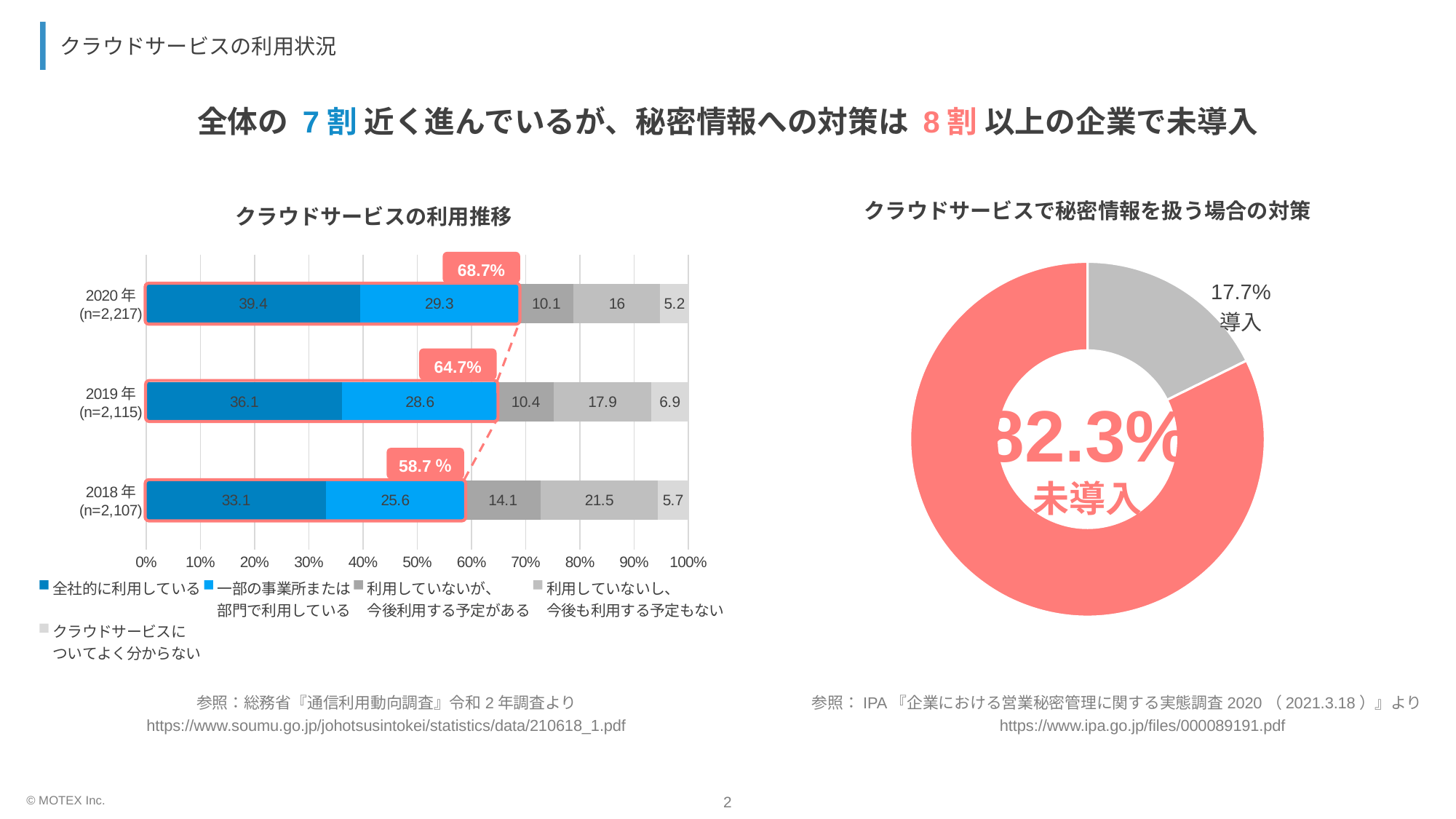

クラウドサービスの利用状況
全体の 7割 近く進んでいるが、秘密情報への対策は 8割 以上の企業で未導入
クラウドサービスで秘密情報を扱う場合の対策

### Chart

| Category | 割合 |
|---|---|
| 実施している | 0.177 |
| 実施していない | 0.823 |
17.7%
導入
82.3%
未導入
クラウドサービスの利用推移

### Chart

| Category | 全社的に利用している | 一部の事業所または
部門で利用している | 利用していないが、
今後利用する予定がある | 利用していないし、
今後も利用する予定もない | クラウドサービスに
ついてよく分からない |
|---|---|---|---|---|---|
| 2018年
(n=2,107) | 33.1 | 25.6 | 14.1 | 21.5 | 5.7 |
| 2019年
(n=2,115) | 36.1 | 28.6 | 10.4 | 17.9 | 6.9 |
| 2020年
(n=2,217) | 39.4 | 29.3 | 10.1 | 16.0 | 5.2 |
68.7%

64.7%

58.7％

参照：総務省『通信利用動向調査』令和2年調査より
https://www.soumu.go.jp/johotsusintokei/statistics/data/210618_1.pdf
参照：IPA『企業における営業秘密管理に関する実態調査2020（2021.3.18）』より
　　　https://www.ipa.go.jp/files/000089191.pdf